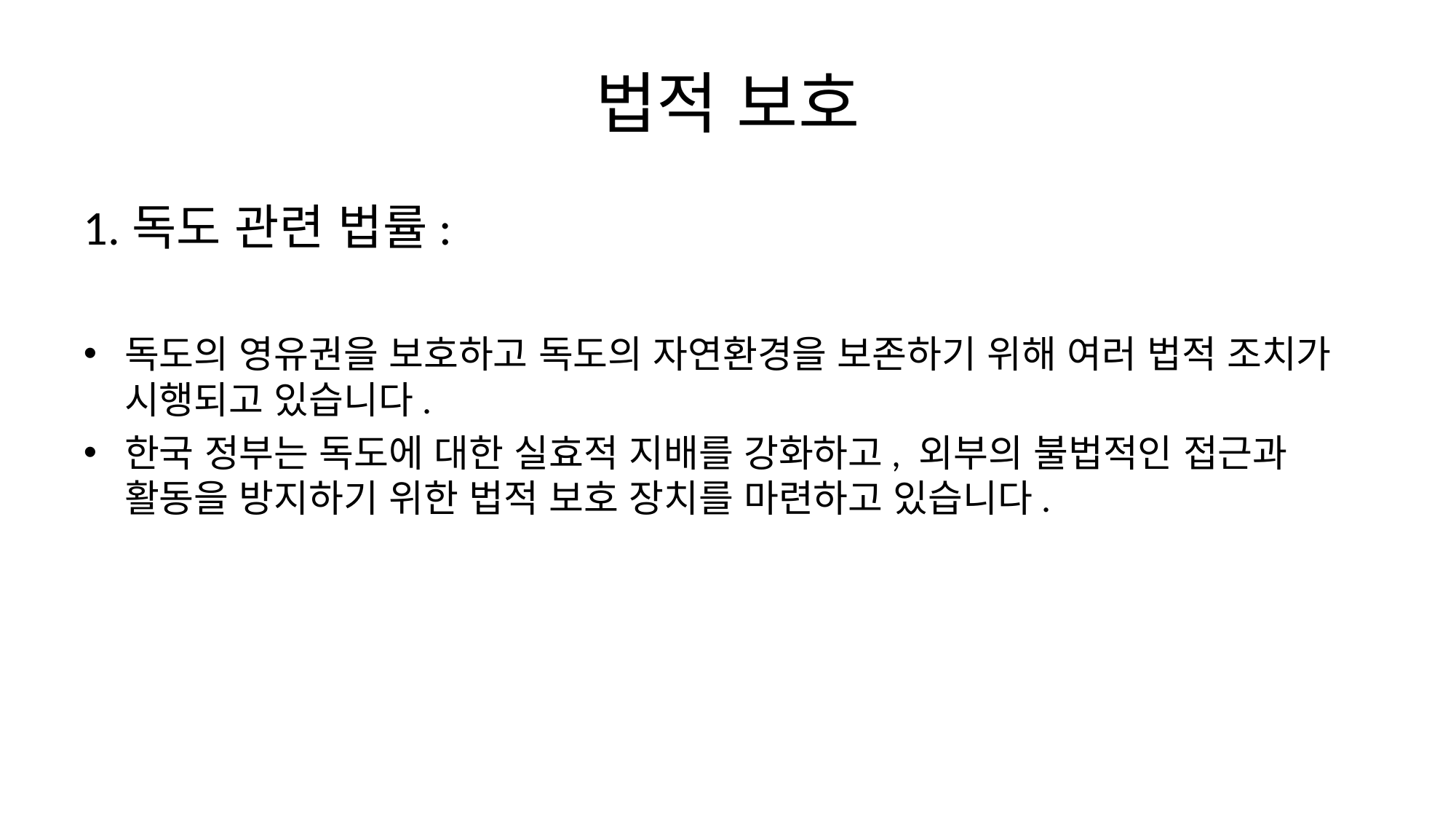

# 법적 보호
1.독도 관련 법률:

독도의 영유권을 보호하고 독도의 자연환경을 보존하기 위해 여러 법적 조치가 시행되고 있습니다.
한국 정부는 독도에 대한 실효적 지배를 강화하고, 외부의 불법적인 접근과 활동을 방지하기 위한 법적 보호 장치를 마련하고 있습니다.